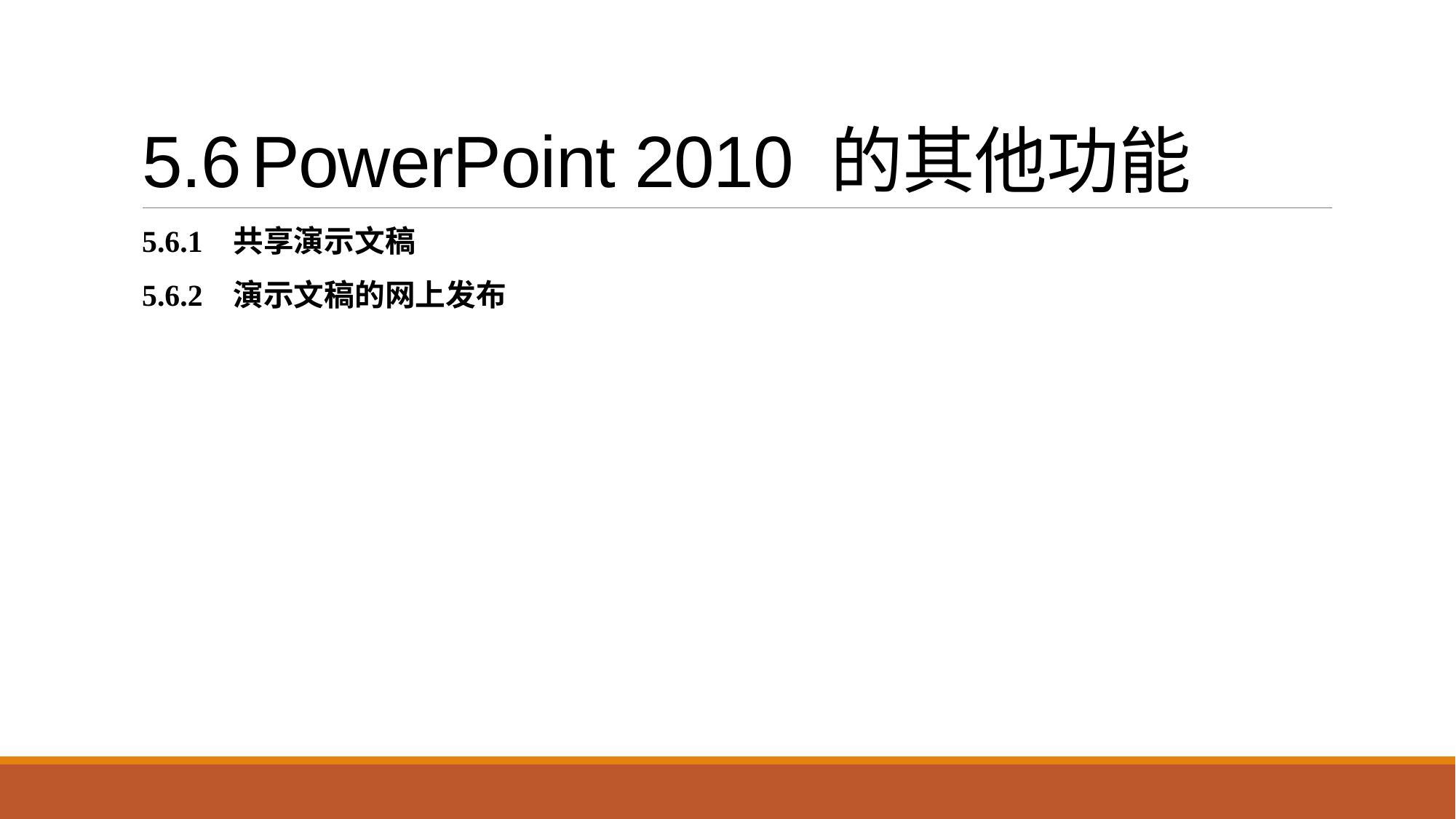

# 5.6	PowerPoint 2010 的其他功能
5.6.1   共享演示文稿
5.6.2   演示文稿的网上发布